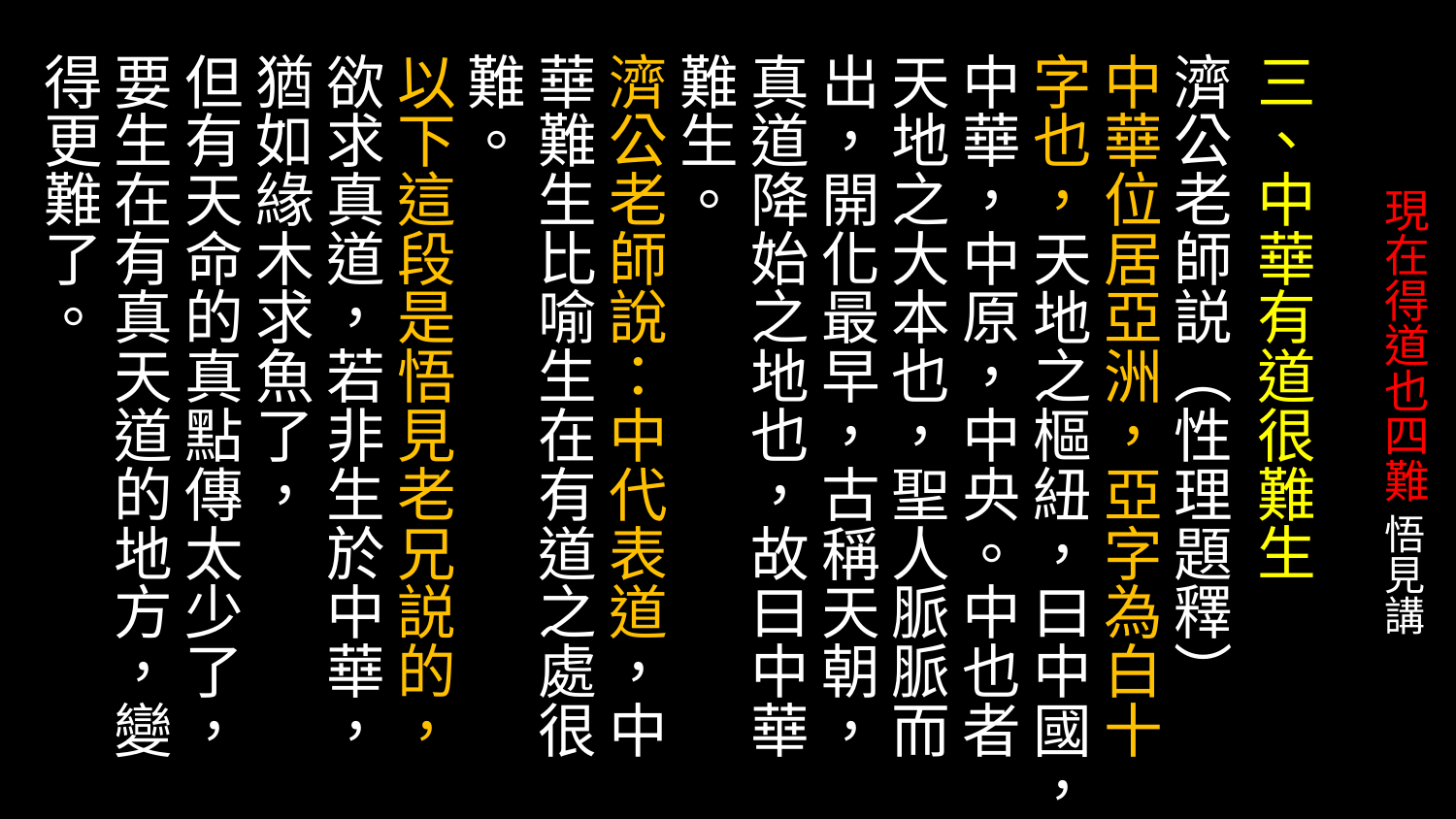

三、中華有道很難生
濟公老師説（性理題釋）
中華位居亞洲，亞字為白十字也，天地之樞紐，曰中國，中華，中原，中央。中也者天地之大本也，聖人脈脈而出，開化最早，古稱天朝，真道降始之地也，故曰中華難生。
濟公老師說：中代表道，中華難生比喻生在有道之處很難。
以下這段是悟見老兄説的，
欲求真道，若非生於中華，猶如緣木求魚了，
但有天命的真點傳太少了，要生在有真天道的地方，變得更難了。
# 現在得道也四難 悟見講